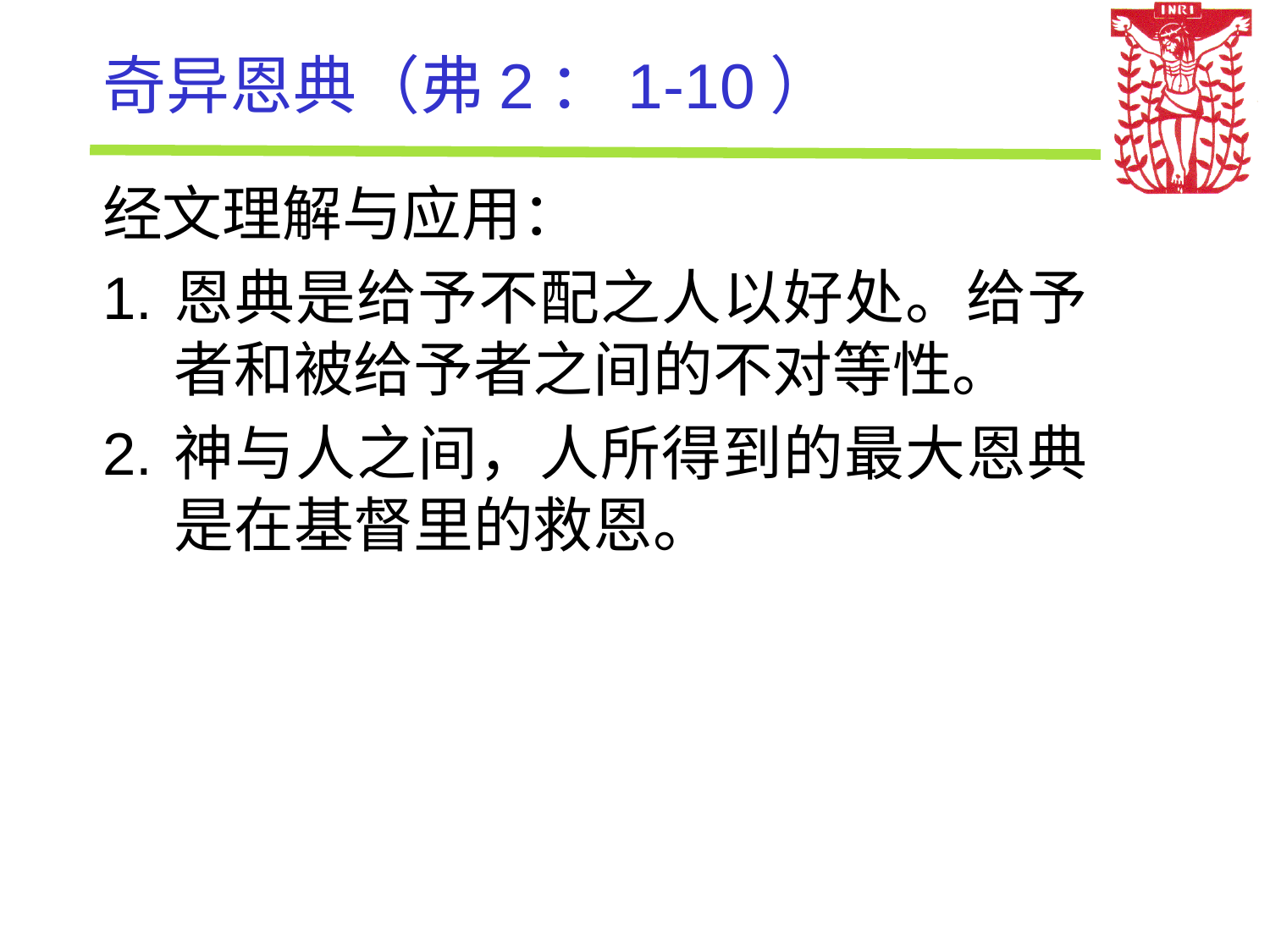

# 奇异恩典（弗2：1-10）
经文理解与应用：
恩典是给予不配之人以好处。给予者和被给予者之间的不对等性。
神与人之间，人所得到的最大恩典是在基督里的救恩。